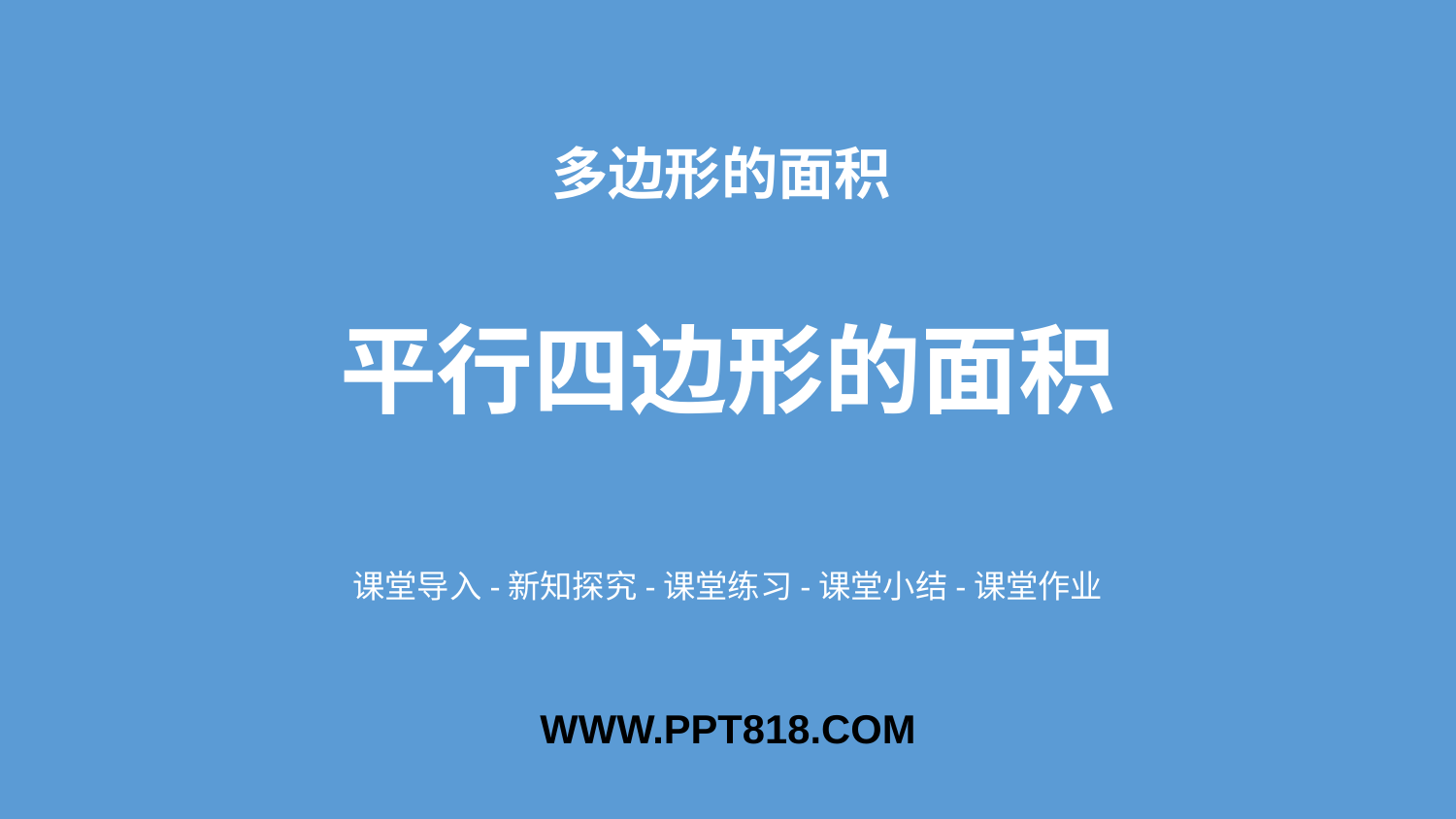

多边形的面积
平行四边形的面积
课堂导入-新知探究-课堂练习-课堂小结-课堂作业
WWW.PPT818.COM